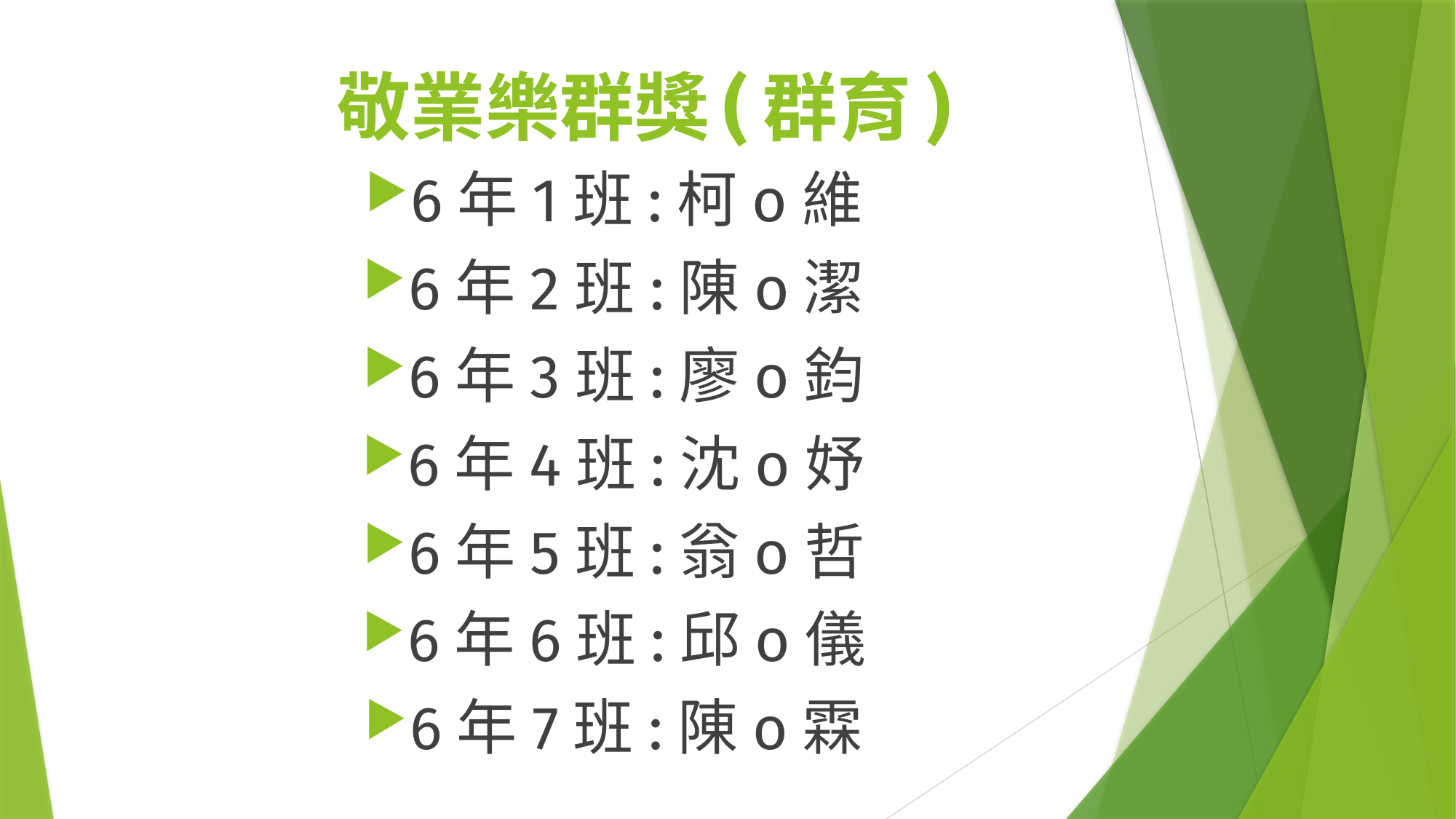

# 敬業樂群獎(群育)
6年1班:柯o維
6年2班:陳o潔
6年3班:廖o鈞
6年4班:沈o妤
6年5班:翁o哲
6年6班:邱o儀
6年7班:陳o霖